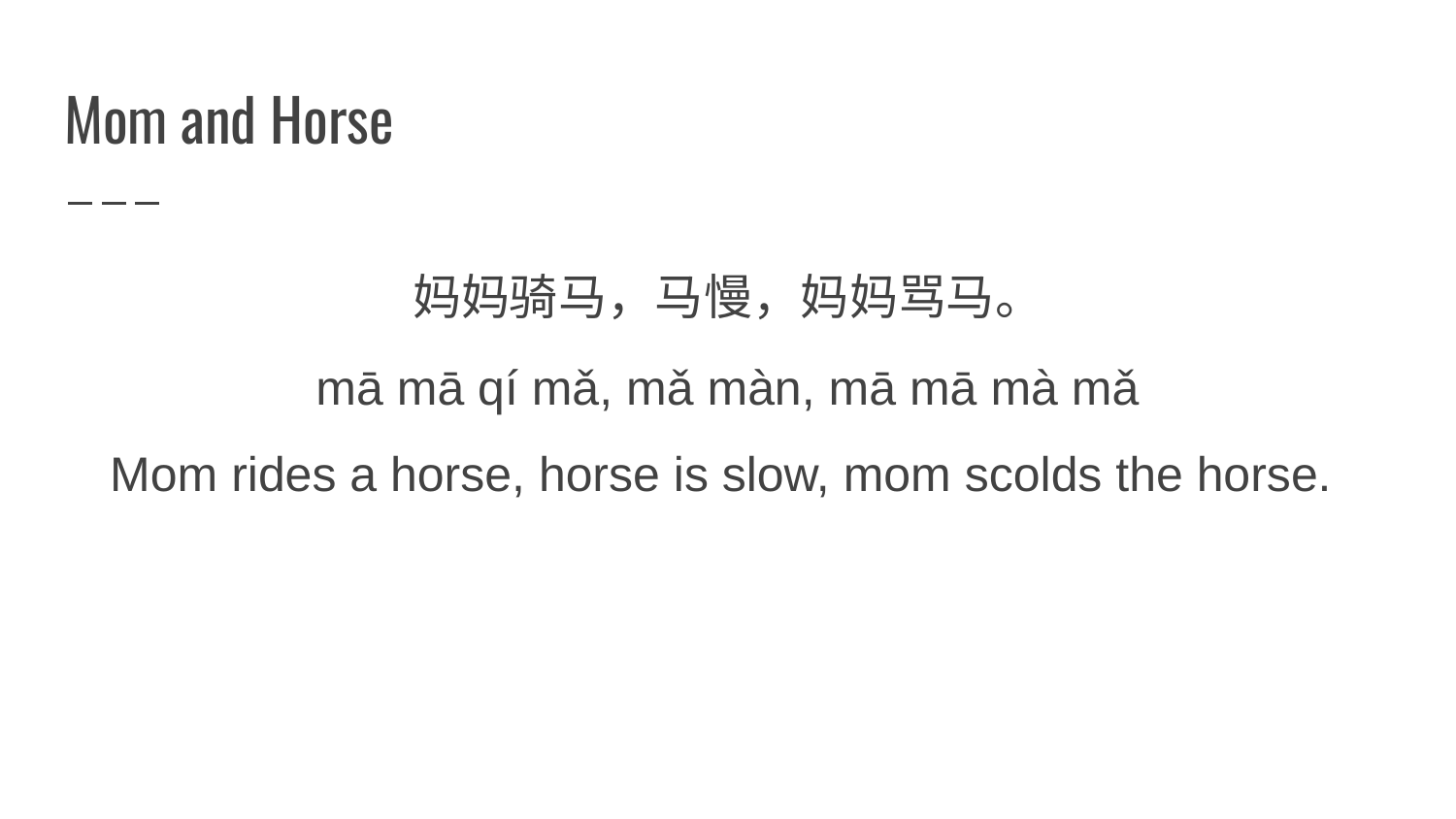

# Mom and Horse
妈妈骑马，马慢，妈妈骂马。
mā mā qí mǎ, mǎ màn, mā mā mà mǎ
Mom rides a horse, horse is slow, mom scolds the horse.